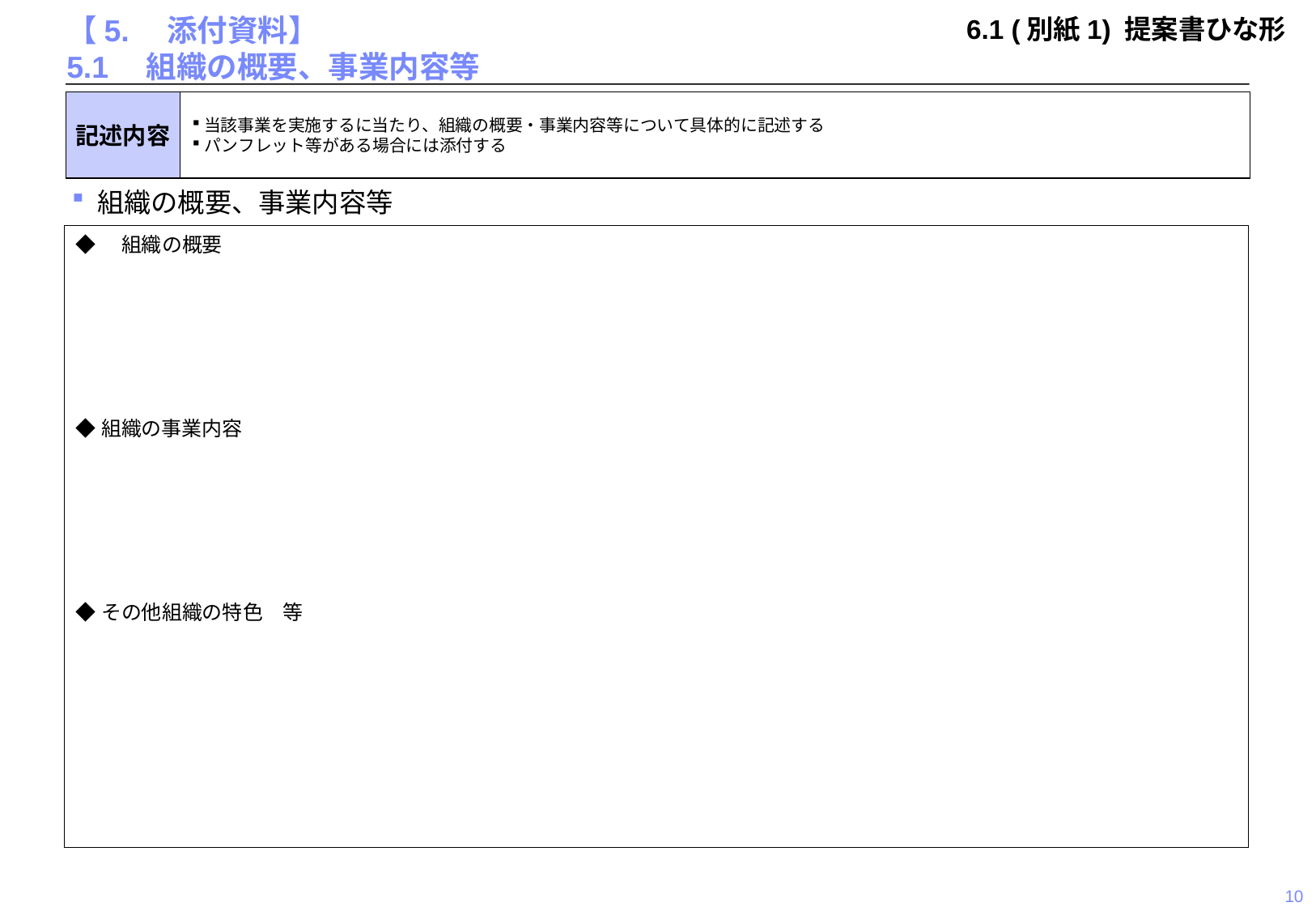

6.1 (別紙1) 提案書ひな形
# 【5.　添付資料】 5.1　組織の概要、事業内容等
記述内容
当該事業を実施するに当たり、組織の概要・事業内容等について具体的に記述する
パンフレット等がある場合には添付する
組織の概要、事業内容等
◆　組織の概要

◆組織の事業内容

◆その他組織の特色　等

10